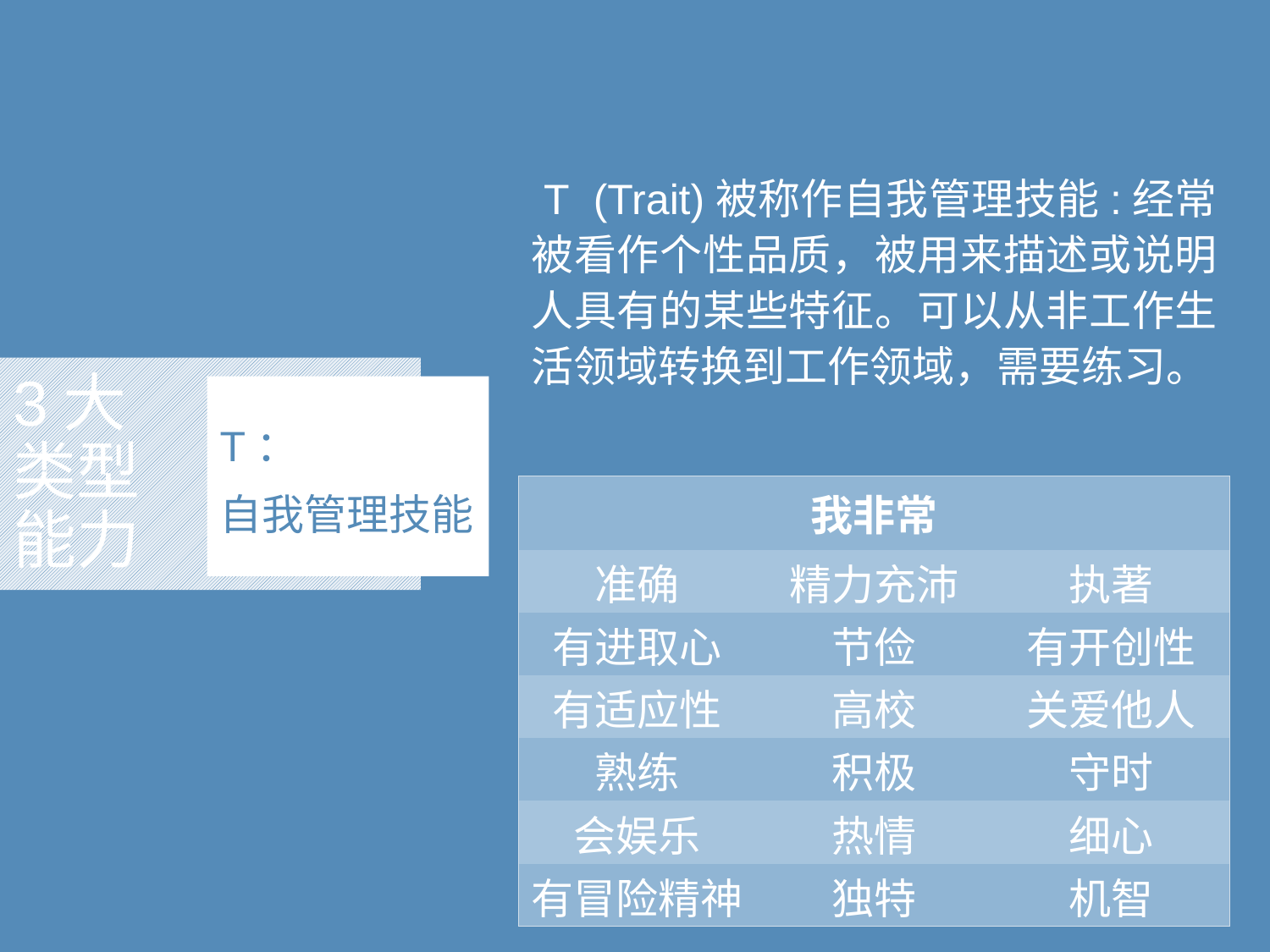

T  (Trait)被称作自我管理技能:经常被看作个性品质，被用来描述或说明人具有的某些特征。可以从非工作生活领域转换到工作领域，需要练习。

# 3大 类型 能力
T：
自我管理技能
| 我非常 |  |  |
| --- | --- | --- |
| 准确 | 精力充沛 | 执著 |
| 有进取心 | 节俭 | 有开创性 |
| 有适应性 | 高校 | 关爱他人 |
| 熟练 | 积极 | 守时 |
| 会娱乐 | 热情 | 细心 |
| 有冒险精神 | 独特 | 机智 |